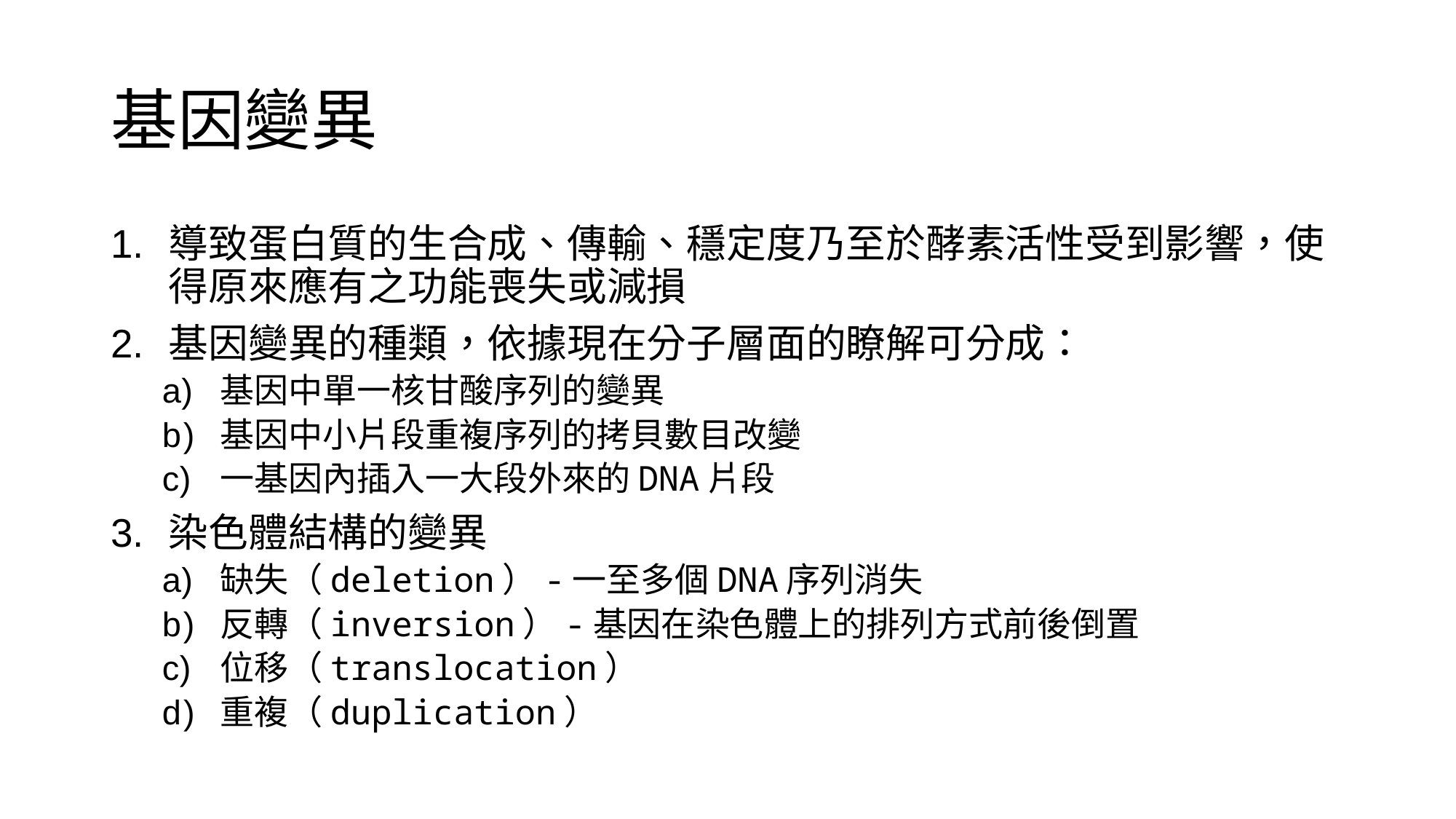

基因變異
導致蛋白質的生合成、傳輸、穩定度乃至於酵素活性受到影響，使得原來應有之功能喪失或減損
基因變異的種類，依據現在分子層面的瞭解可分成：
基因中單一核甘酸序列的變異
基因中小片段重複序列的拷貝數目改變
一基因內插入一大段外來的DNA片段
染色體結構的變異
缺失（deletion）-一至多個DNA序列消失
反轉（inversion）-基因在染色體上的排列方式前後倒置
位移（translocation）
重複（duplication）